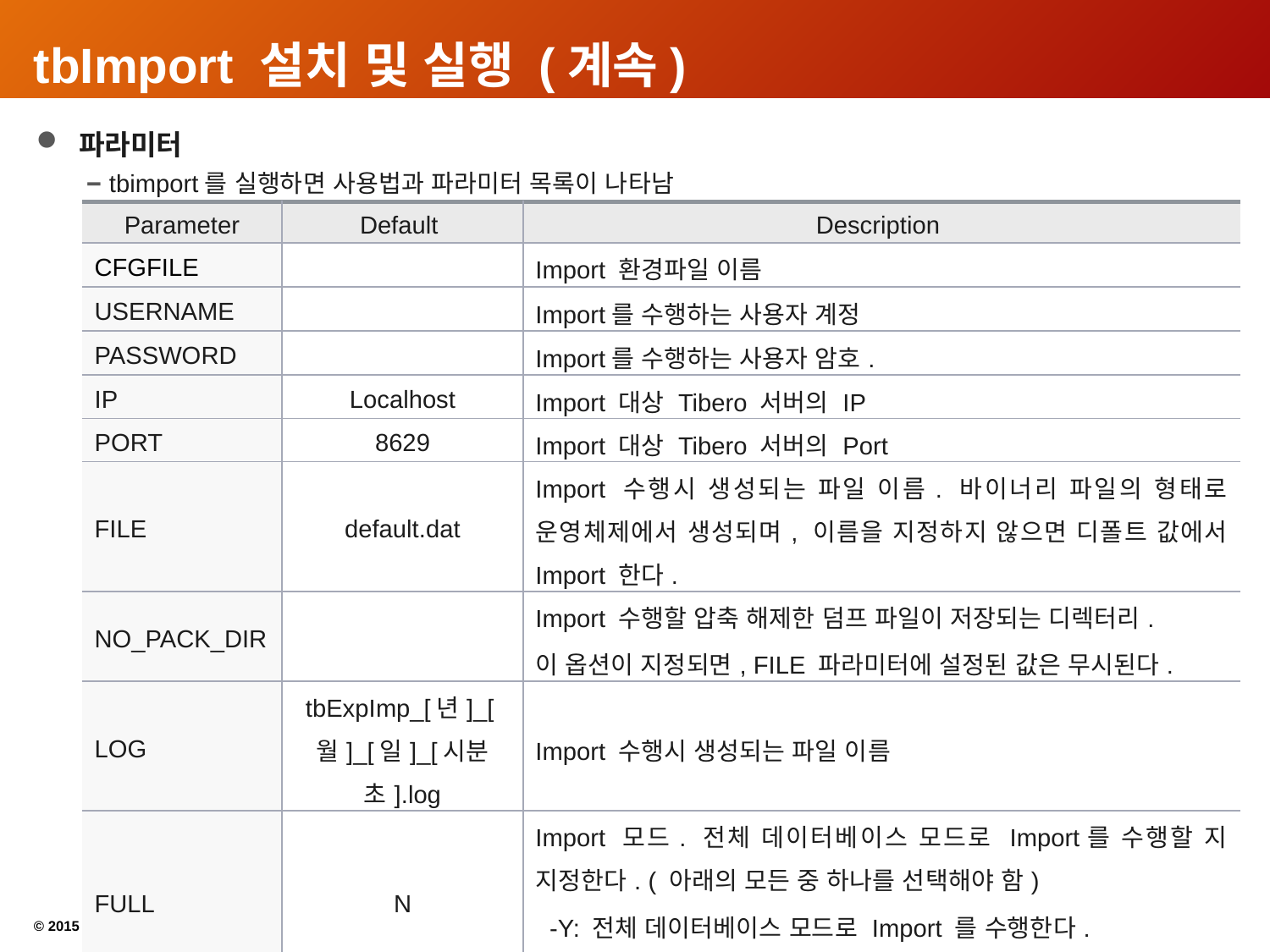

# tbImport 설치 및 실행 (계속)
 파라미터
 tbimport를 실행하면 사용법과 파라미터 목록이 나타남
| Parameter | Default | Description |
| --- | --- | --- |
| CFGFILE |  | Import 환경파일 이름 |
| USERNAME |  | Import를 수행하는 사용자 계정 |
| PASSWORD |  | Import를 수행하는 사용자 암호. |
| IP | Localhost | Import 대상 Tibero 서버의 IP |
| PORT | 8629 | Import 대상 Tibero 서버의 Port |
| FILE | default.dat | Import 수행시 생성되는 파일 이름. 바이너리 파일의 형태로 운영체제에서 생성되며, 이름을 지정하지 않으면 디폴트 값에서 Import 한다. |
| NO\_PACK\_DIR |  | Import 수행할 압축 해제한 덤프 파일이 저장되는 디렉터리. 이 옵션이 지정되면, FILE 파라미터에 설정된 값은 무시된다. |
| LOG | tbExpImp\_[년]\_[월]\_[일]\_[시분초].log | Import 수행시 생성되는 파일 이름 |
| FULL | N | Import 모드. 전체 데이터베이스 모드로 Import를 수행할 지 지정한다. ( 아래의 모든 중 하나를 선택해야 함) -Y: 전체 데이터베이스 모드로 Import 를 수행한다. -N: 사용자 또는 테이블 모드로 Import 를 수행한다. |